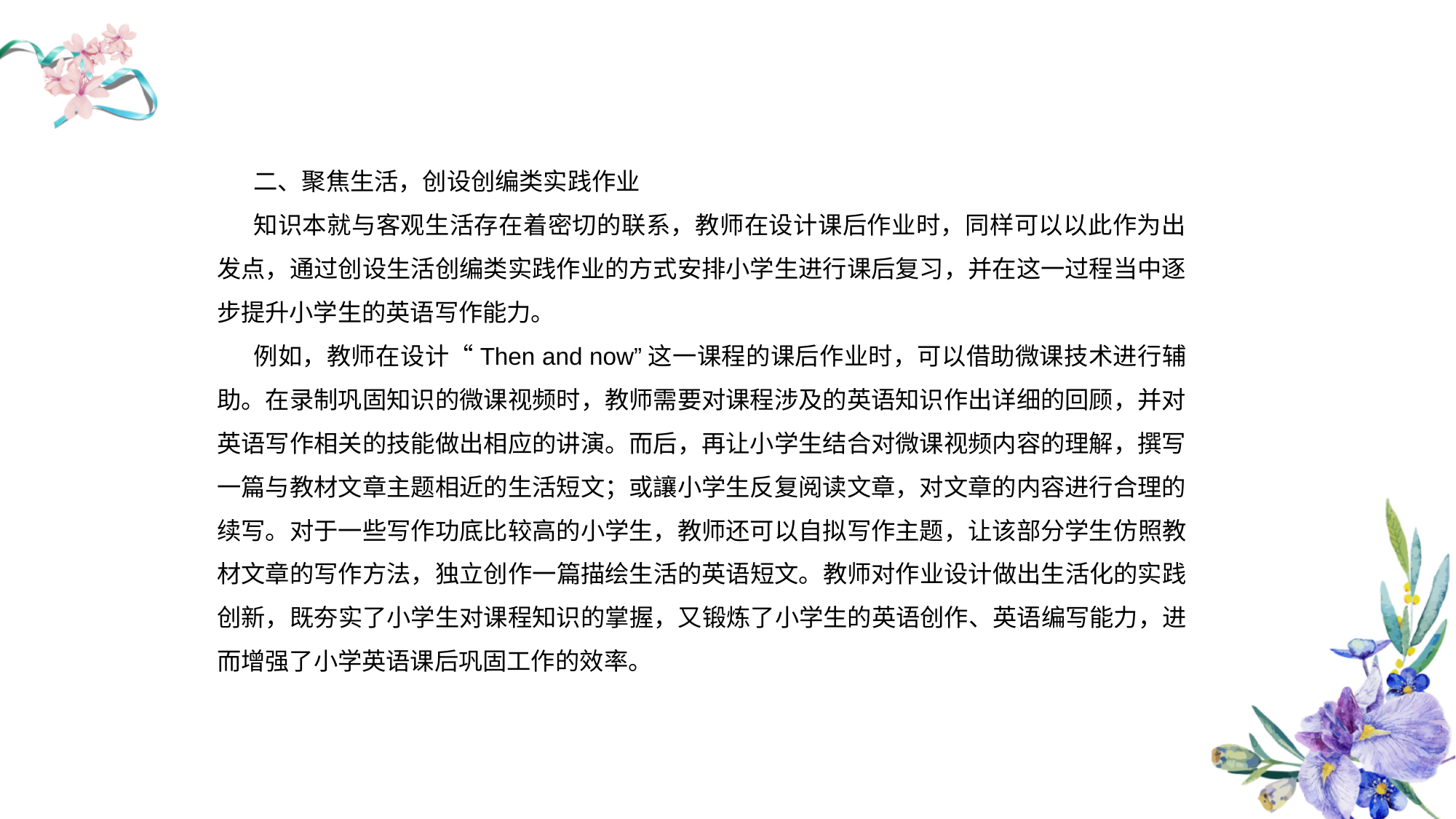

二、聚焦生活，创设创编类实践作业
知识本就与客观生活存在着密切的联系，教师在设计课后作业时，同样可以以此作为出发点，通过创设生活创编类实践作业的方式安排小学生进行课后复习，并在这一过程当中逐步提升小学生的英语写作能力。
例如，教师在设计“Then and now”这一课程的课后作业时，可以借助微课技术进行辅助。在录制巩固知识的微课视频时，教师需要对课程涉及的英语知识作出详细的回顾，并对英语写作相关的技能做出相应的讲演。而后，再让小学生结合对微课视频内容的理解，撰写一篇与教材文章主题相近的生活短文；或讓小学生反复阅读文章，对文章的内容进行合理的续写。对于一些写作功底比较高的小学生，教师还可以自拟写作主题，让该部分学生仿照教材文章的写作方法，独立创作一篇描绘生活的英语短文。教师对作业设计做出生活化的实践创新，既夯实了小学生对课程知识的掌握，又锻炼了小学生的英语创作、英语编写能力，进而增强了小学英语课后巩固工作的效率。